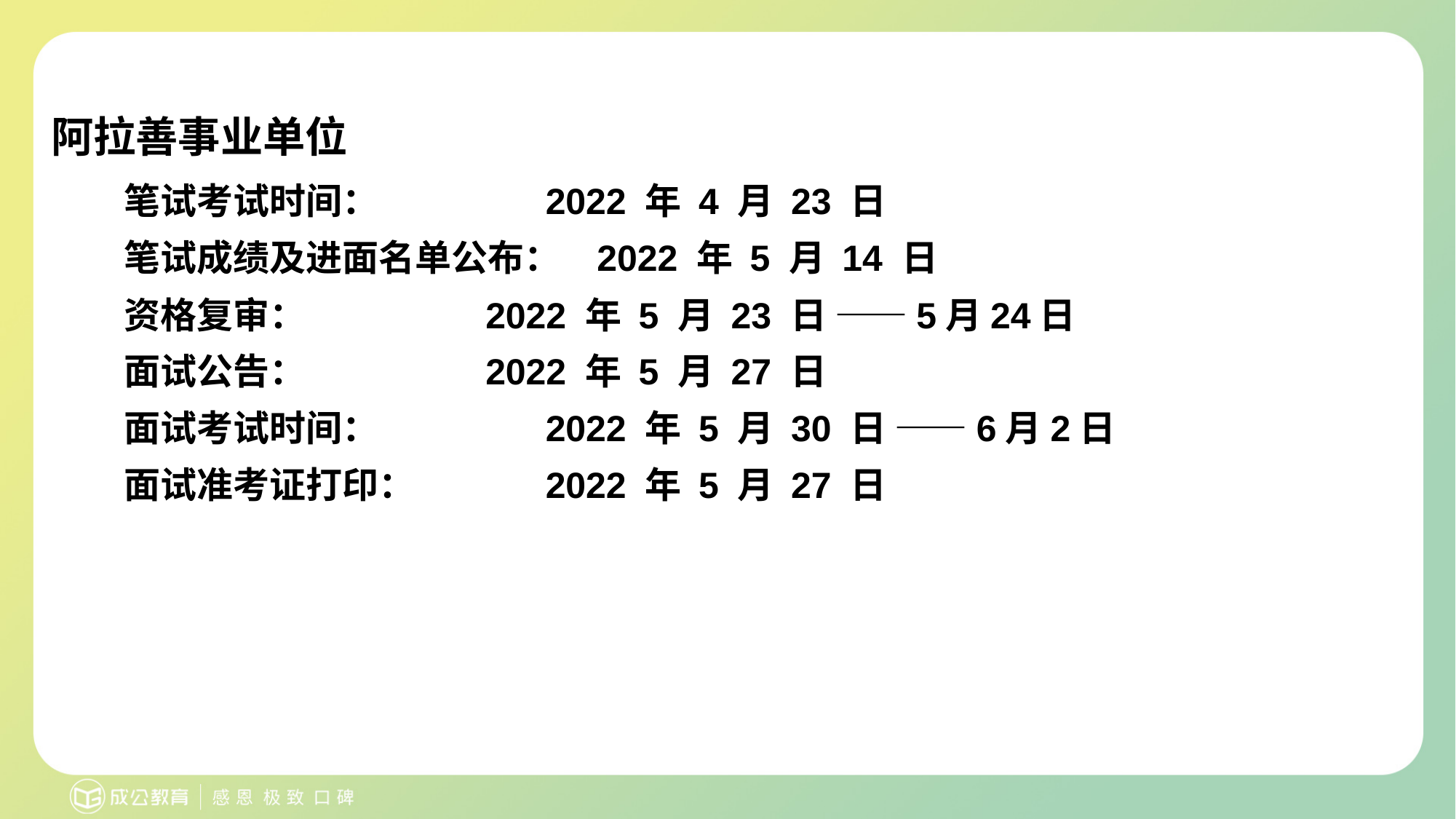

# 阿拉善事业单位
笔试考试时间：	      2022 年 4 月 23 日
笔试成绩及进面名单公布：	2022 年 5 月 14 日
资格复审：	            2022 年 5 月 23 日 ——5月24日
面试公告：	            2022 年 5 月 27 日
面试考试时间：	      2022 年 5 月 30 日 ——6月2日
面试准考证打印：	      2022 年 5 月 27 日